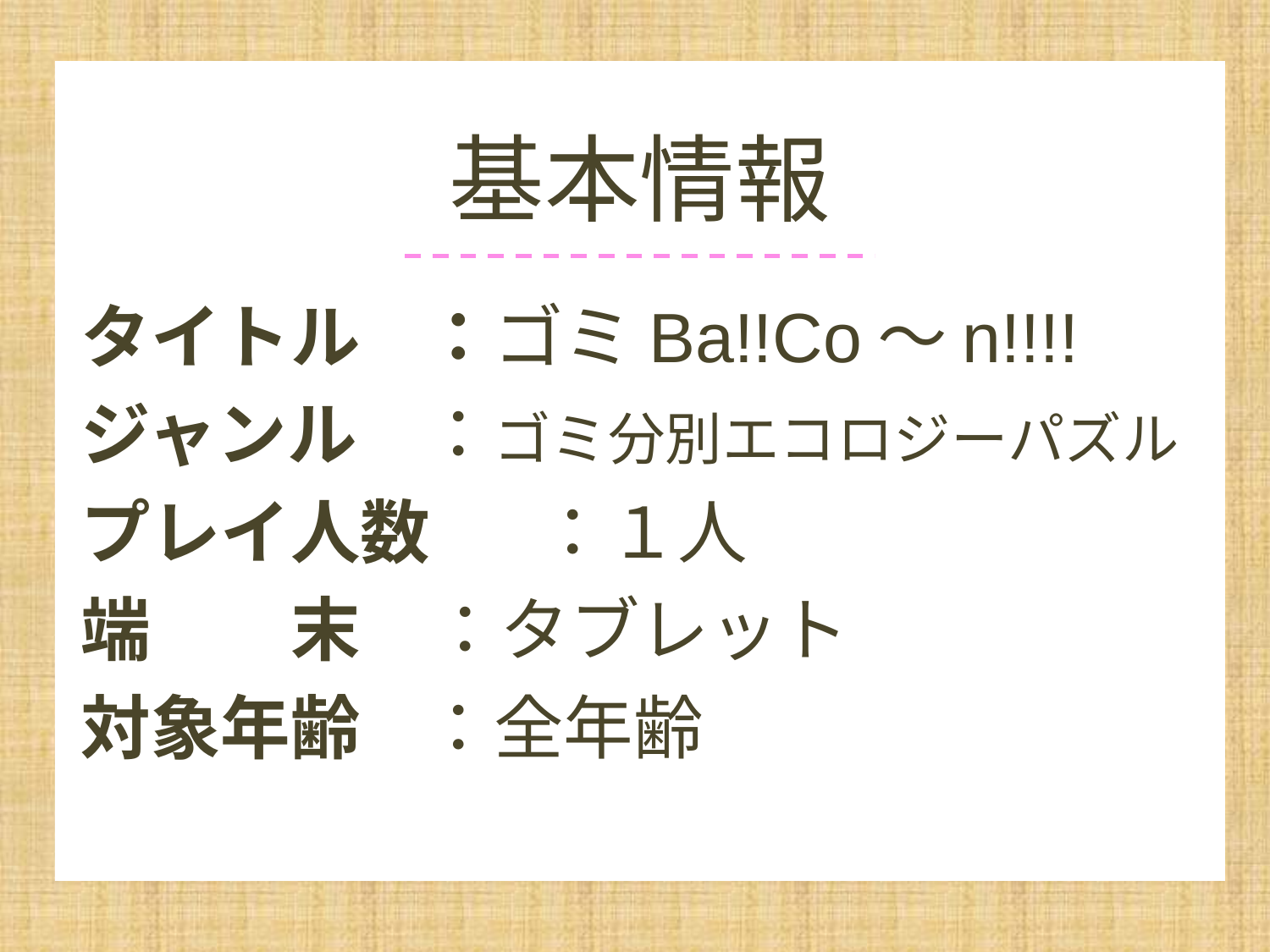

# 基本情報

タイトル	：ゴミBa!!Co～n!!!!
ジャンル	：ゴミ分別エコロジーパズル
プレイ人数	：１人
端　　末　：タブレット
対象年齢	：全年齢